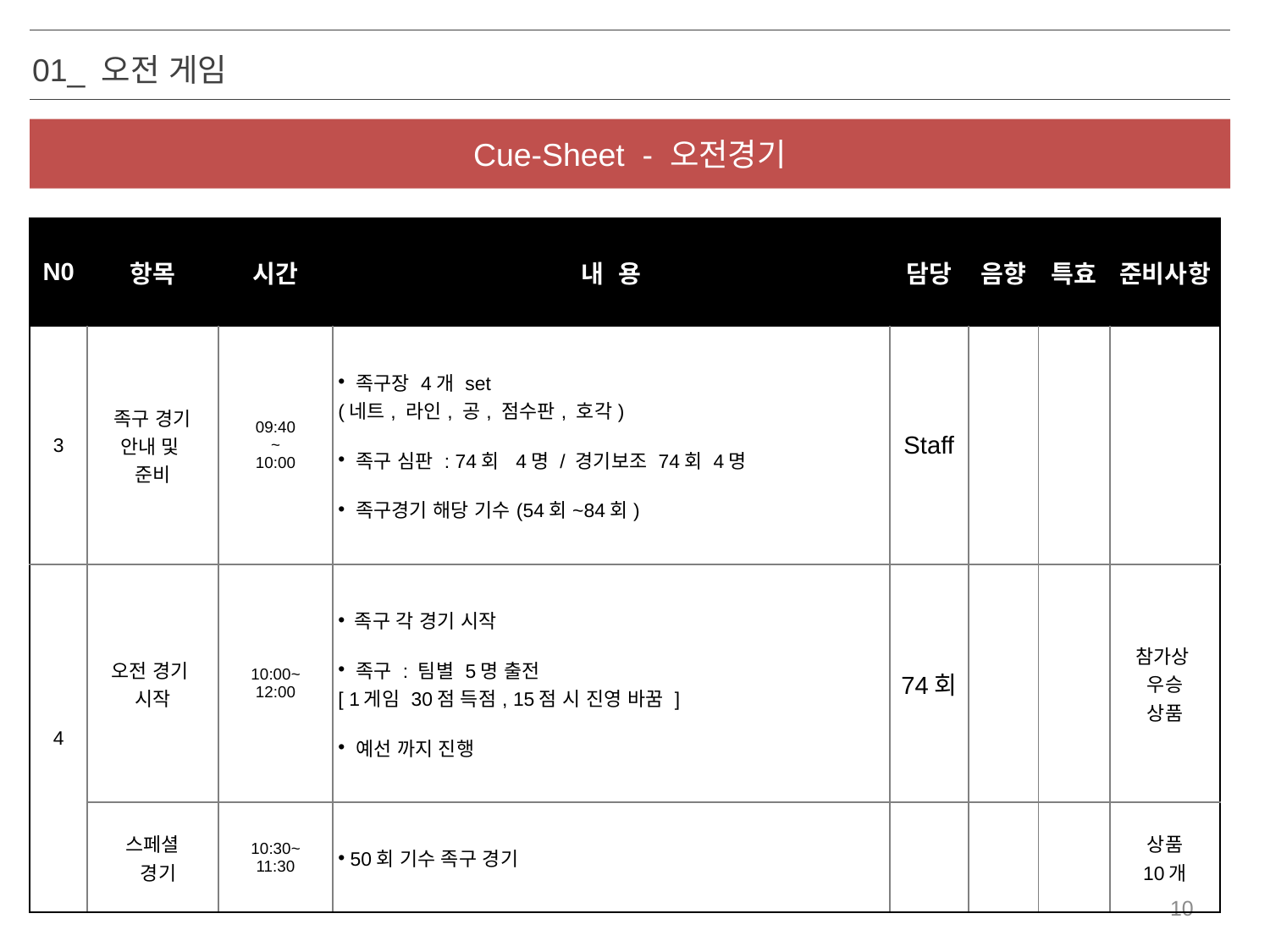

01_ 오전 게임
Cue-Sheet  - 오전경기
| N0 | 항목 | 시간 | 내 용 | 담당 | 음향 | 특효 | 준비사항 |
| --- | --- | --- | --- | --- | --- | --- | --- |
| 3 | 족구 경기 안내 및 준비 | 09:40 ~ 10:00 | 족구장 4개 set (네트, 라인, 공, 점수판, 호각) 족구 심판 : 74회 4명 / 경기보조 74회 4명 족구경기 해당 기수(54회~84회) | Staff |  |  |  |
| 4 | 오전 경기 시작 | 10:00~ 12:00 | 족구 각 경기 시작 족구 : 팀별 5명 출전 [ 1게임 30점 득점, 15점 시 진영 바꿈 ] 예선 까지 진행 | 74회 |  |  | 참가상 우승 상품 |
|  | 스페셜 경기 | 10:30~ 11:30 | 50회 기수 족구 경기 |  |  |  | 상품 10개 |
10